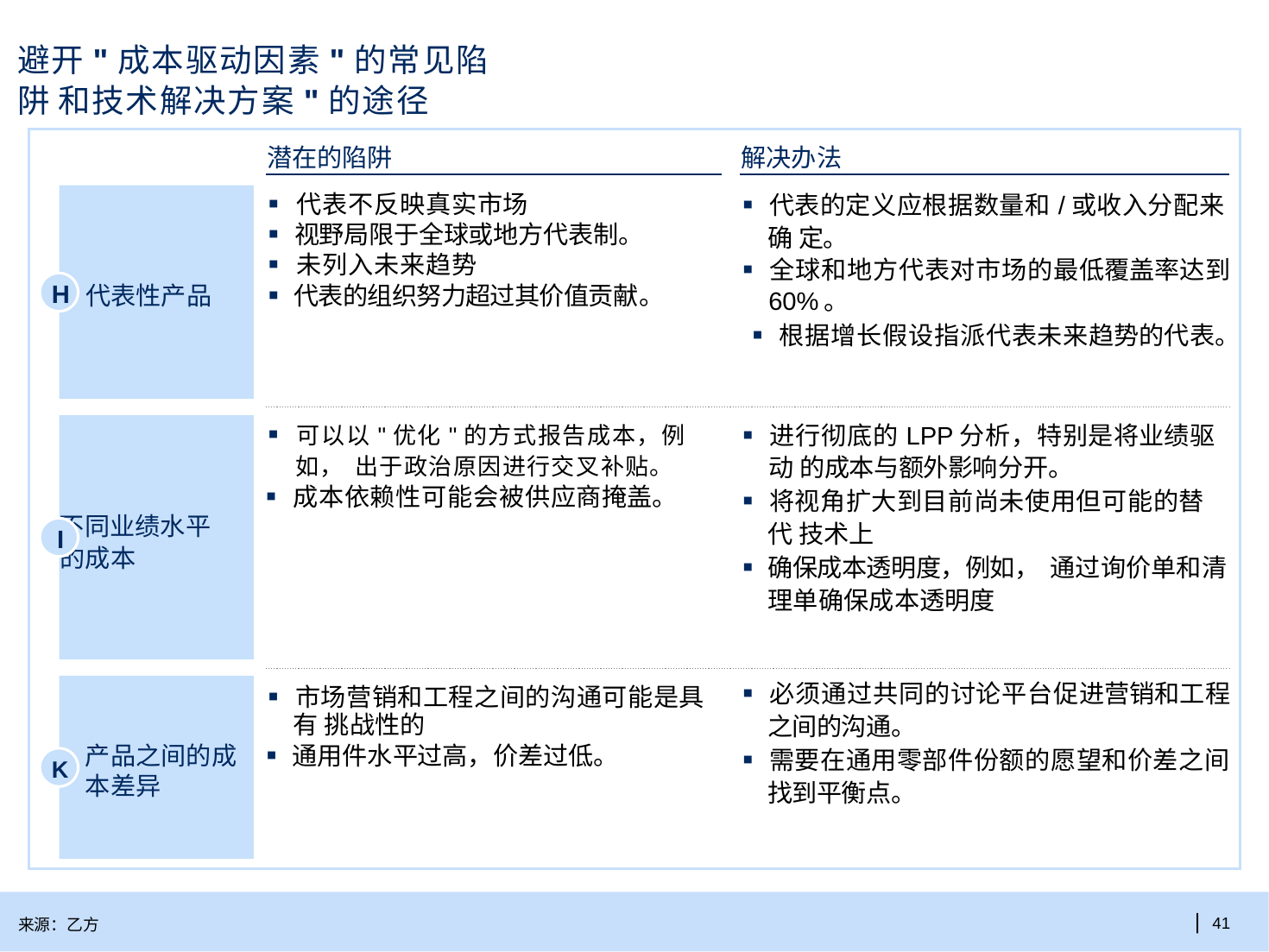

避开"成本驱动因素"的常见陷阱 和技术解决方案"的途径
| 解决办法 ▪ 代表的定义应根据数量和/或收入分配来确 定。 ▪ 全球和地方代表对市场的最低覆盖率达到 60%。 ▪ 根据增长假设指派代表未来趋势的代表。 不同业绩水平 的成本 ▪ 必须通过共同的讨论平台促进营销和工程 之间的沟通。 ▪ 需要在通用零部件份额的愿望和价差之间 找到平衡点。 |
| --- |

潜在的陷阱
▪ 代表不反映真实市场
▪ 视野局限于全球或地方代表制。
▪ 未列入未来趋势
▪ 代表的组织努力超过其价值贡献。

代表性产品

H
| ▪ 可以以"优化"的方式报告成本，例如， 出于政治原因进行交叉补贴。 ▪ 成本依赖性可能会被供应商掩盖。 | ▪ 进行彻底的LPP分析，特别是将业绩驱动 的成本与额外影响分开。 ▪ 将视角扩大到目前尚未使用但可能的替代 技术上 ▪ 确保成本透明度，例如， 通过询价单和清 理单确保成本透明度 |
| --- | --- |

I

▪ 市场营销和工程之间的沟通可能是具有 挑战性的
▪ 通用件水平过高，价差过低。

产品之间的成 本差异

K

|  41

来源：乙方